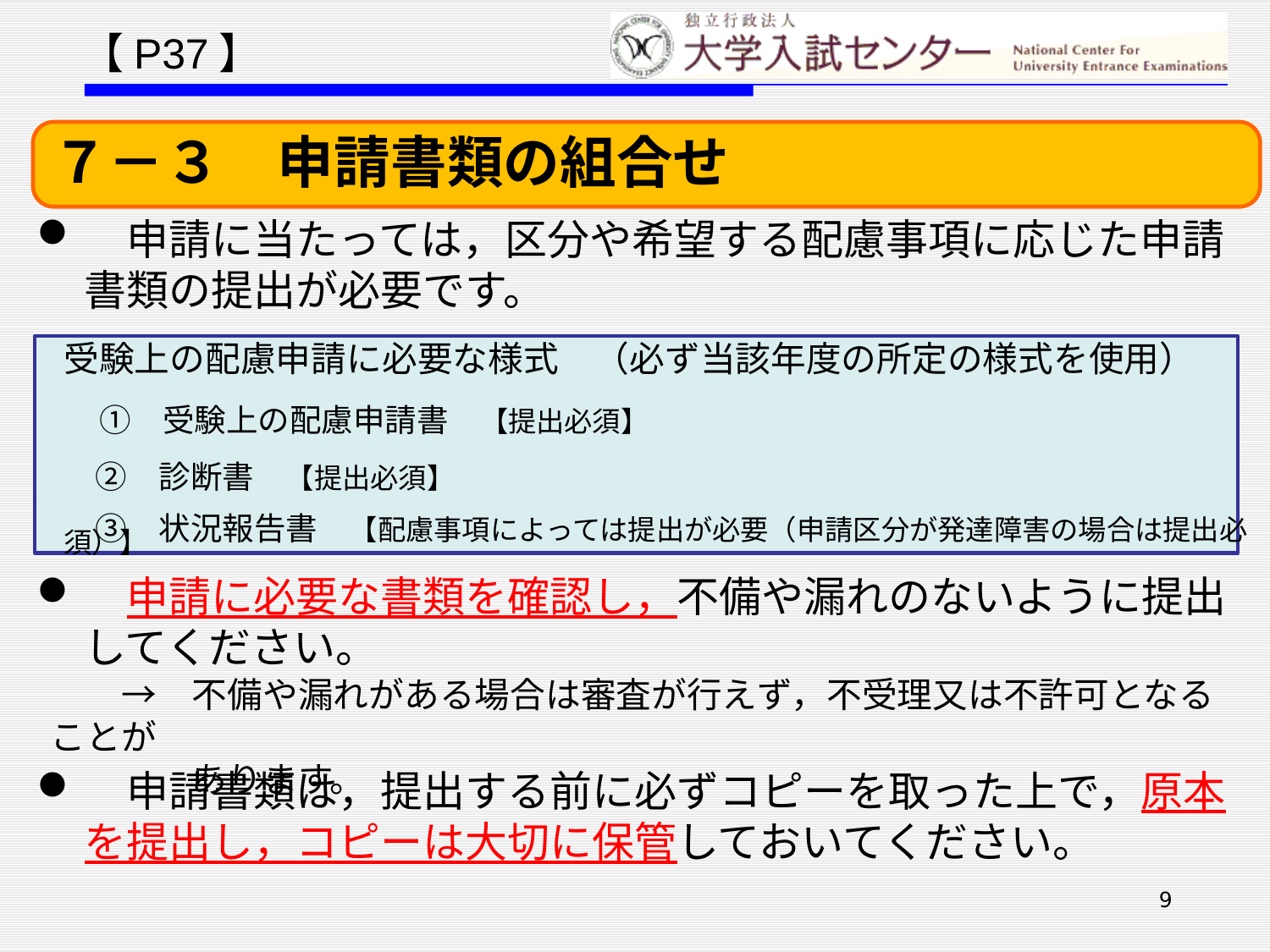

【P37】
７－３　申請書類の組合せ
　申請に当たっては，区分や希望する配慮事項に応じた申請書類の提出が必要です。

　申請に必要な書類を確認し，不備や漏れのないように提出してください。

　申請書類は，提出する前に必ずコピーを取った上で，原本を提出し，コピーは大切に保管しておいてください。

受験上の配慮申請に必要な様式　（必ず当該年度の所定の様式を使用）
　①　受験上の配慮申請書　【提出必須】
　②　診断書　【提出必須】
　③　状況報告書　【配慮事項によっては提出が必要（申請区分が発達障害の場合は提出必須）】
　　→　不備や漏れがある場合は審査が行えず，不受理又は不許可となることが
　　　　あります。
9